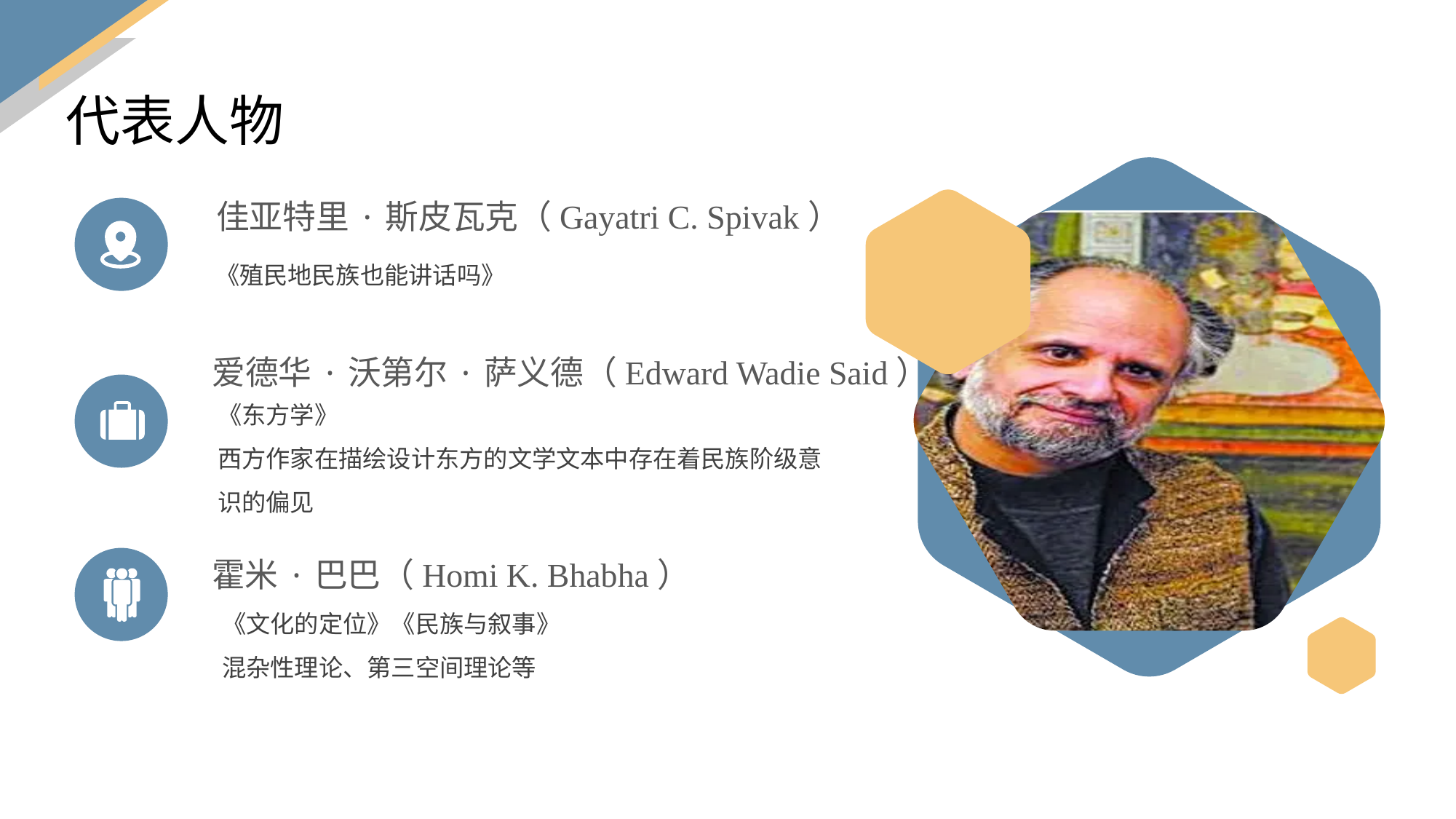

代表人物
佳亚特里·斯皮瓦克（Gayatri C. Spivak）
《殖民地民族也能讲话吗》

爱德华·沃第尔·萨义德（Edward Wadie Said）
《东方学》
西方作家在描绘设计东方的文学文本中存在着民族阶级意识的偏见

霍米·巴巴（Homi K. Bhabha）
《文化的定位》《民族与叙事》
混杂性理论、第三空间理论等